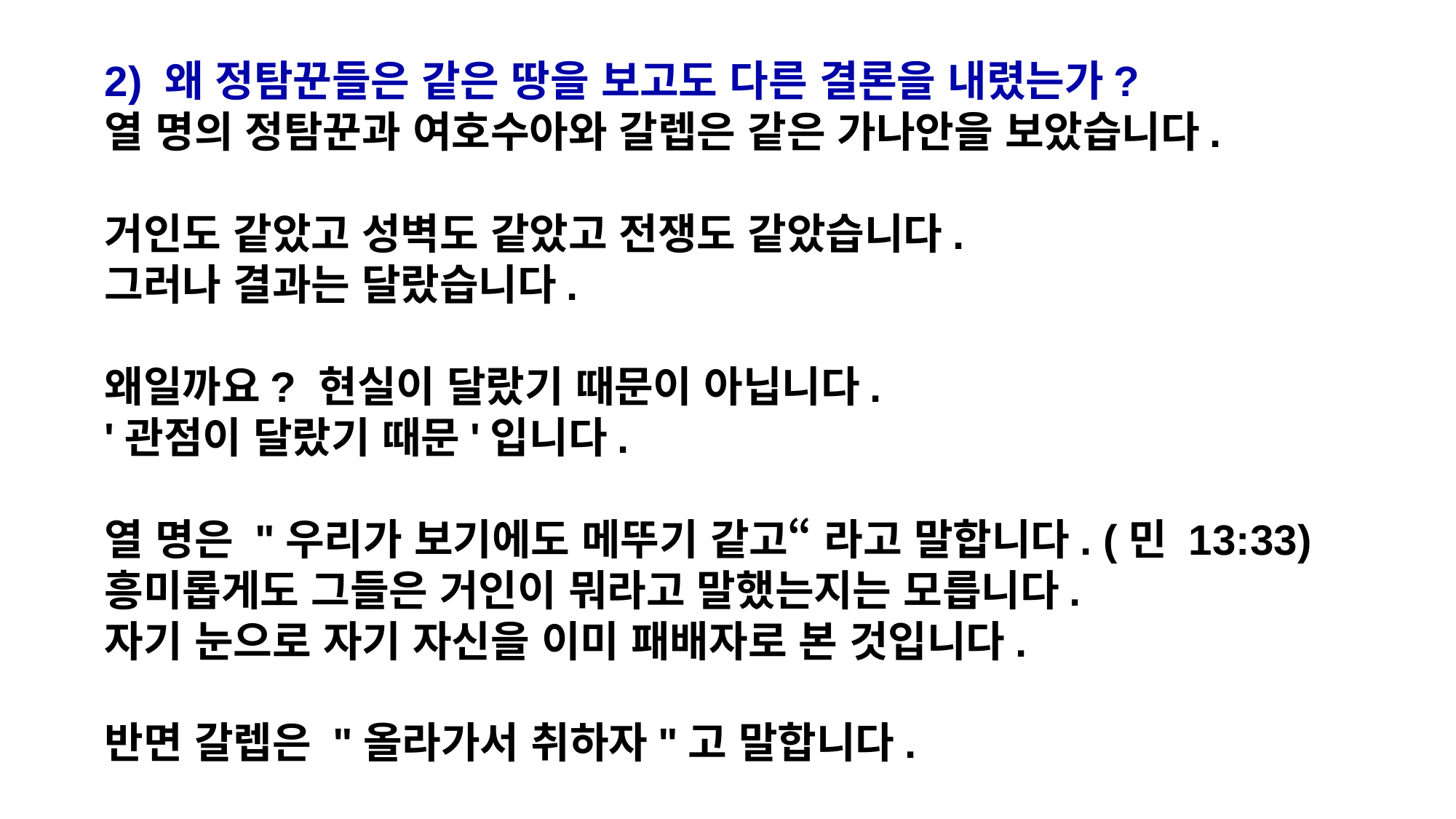

2) 왜 정탐꾼들은 같은 땅을 보고도 다른 결론을 내렸는가?
열 명의 정탐꾼과 여호수아와 갈렙은 같은 가나안을 보았습니다.

거인도 같았고 성벽도 같았고 전쟁도 같았습니다.
그러나 결과는 달랐습니다.

왜일까요? 현실이 달랐기 때문이 아닙니다.
'관점이 달랐기 때문'입니다.

열 명은 "우리가 보기에도 메뚜기 같고“ 라고 말합니다. (민 13:33)
흥미롭게도 그들은 거인이 뭐라고 말했는지는 모릅니다.
자기 눈으로 자기 자신을 이미 패배자로 본 것입니다.

반면 갈렙은 "올라가서 취하자"고 말합니다.